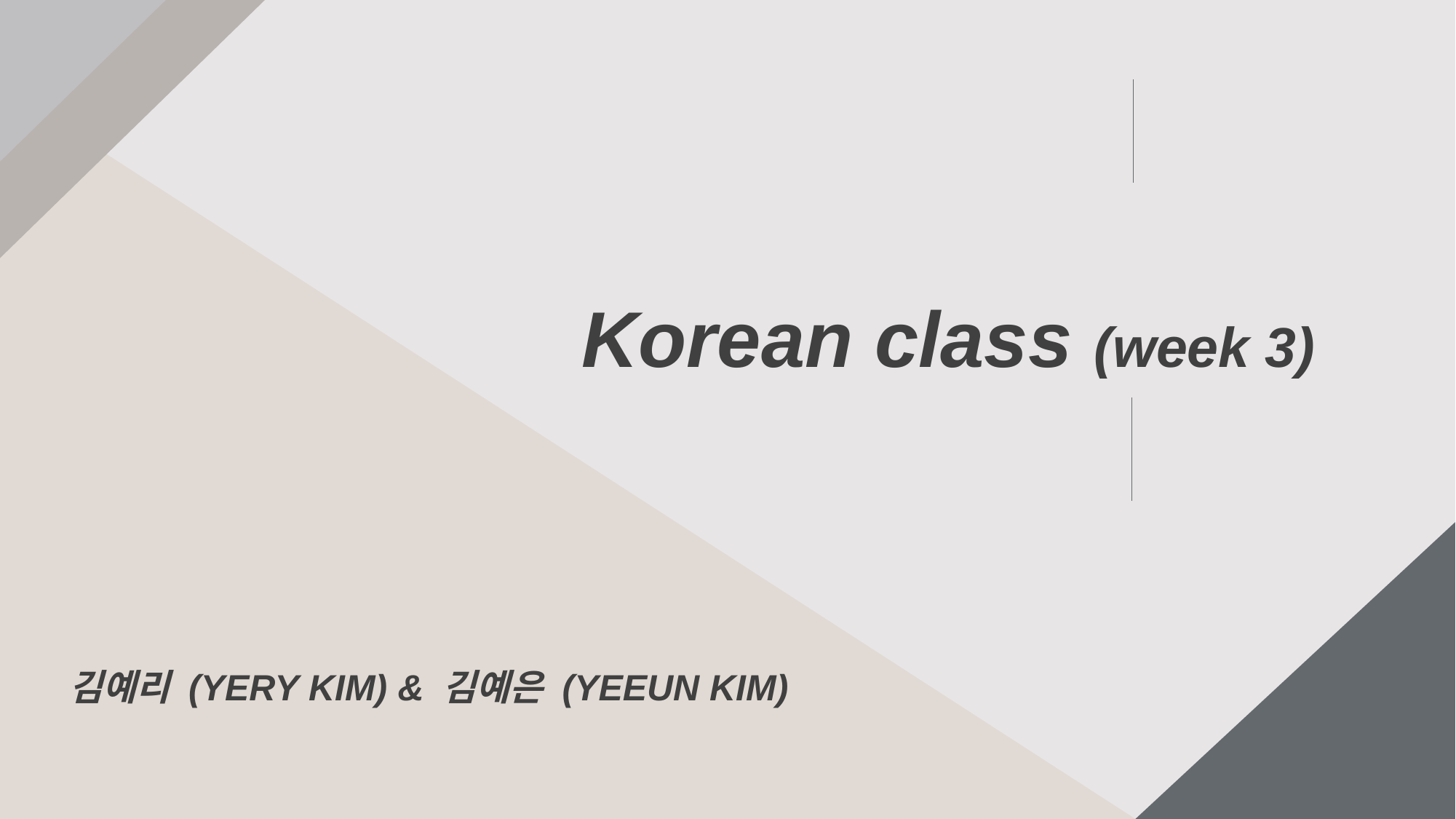

Korean class (week 3)

김예리 (YERY KIM) & 김예은 (YEEUN KIM)